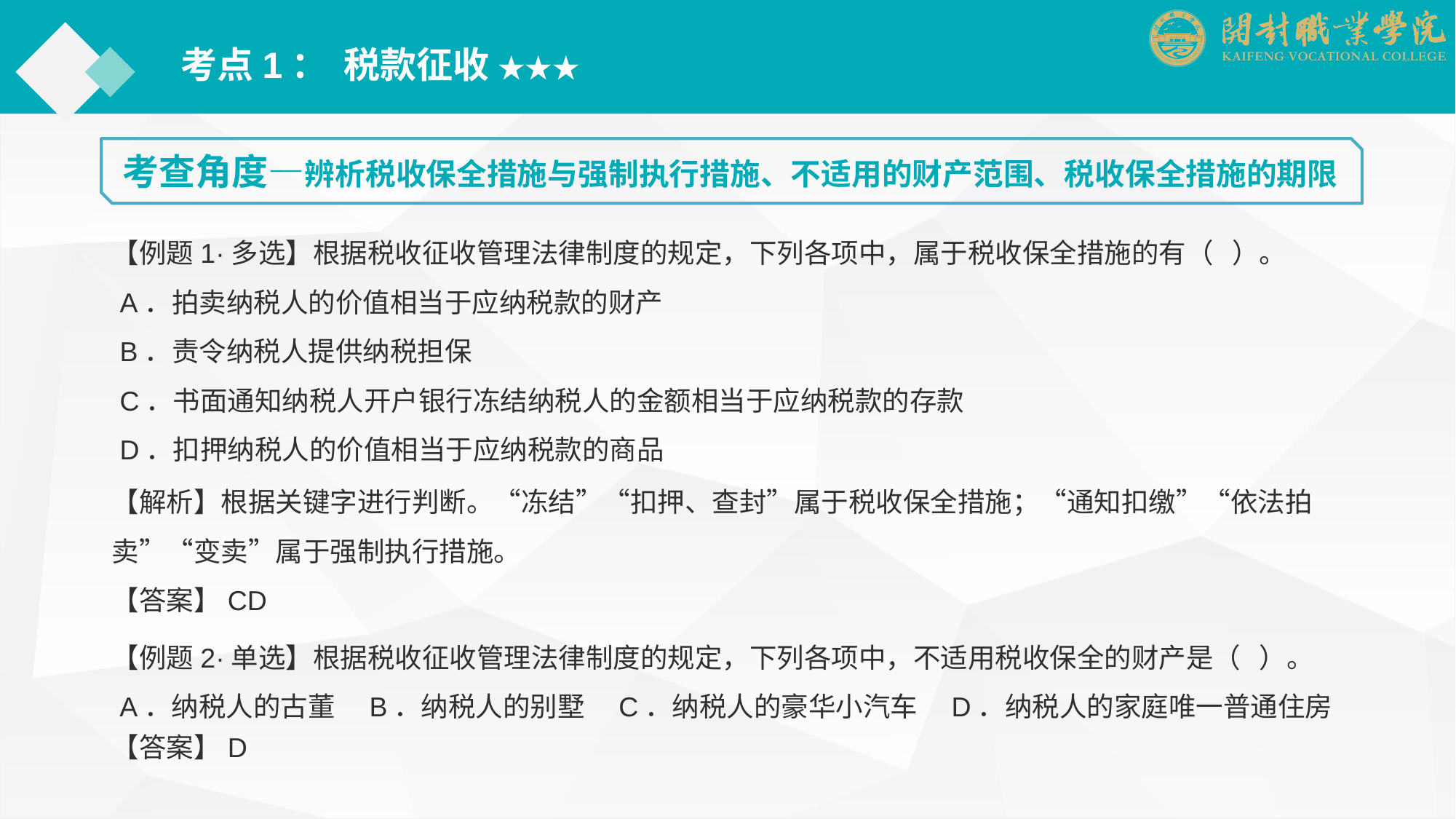

考点1：  税款征收 ★★★

考查角度—辨析税收保全措施与强制执行措施、不适用的财产范围、税收保全措施的期限
【例题1·多选】根据税收征收管理法律制度的规定，下列各项中，属于税收保全措施的有（   ）。
 A．拍卖纳税人的价值相当于应纳税款的财产
 B．责令纳税人提供纳税担保
 C．书面通知纳税人开户银行冻结纳税人的金额相当于应纳税款的存款
 D．扣押纳税人的价值相当于应纳税款的商品
【解析】根据关键字进行判断。“冻结”“扣押、查封”属于税收保全措施；“通知扣缴”“依法拍卖”“变卖”属于强制执行措施。
【答案】CD
【例题2·单选】根据税收征收管理法律制度的规定，下列各项中，不适用税收保全的财产是（   ）。
 A．纳税人的古董　B．纳税人的别墅　C．纳税人的豪华小汽车　D．纳税人的家庭唯一普通住房
【答案】D